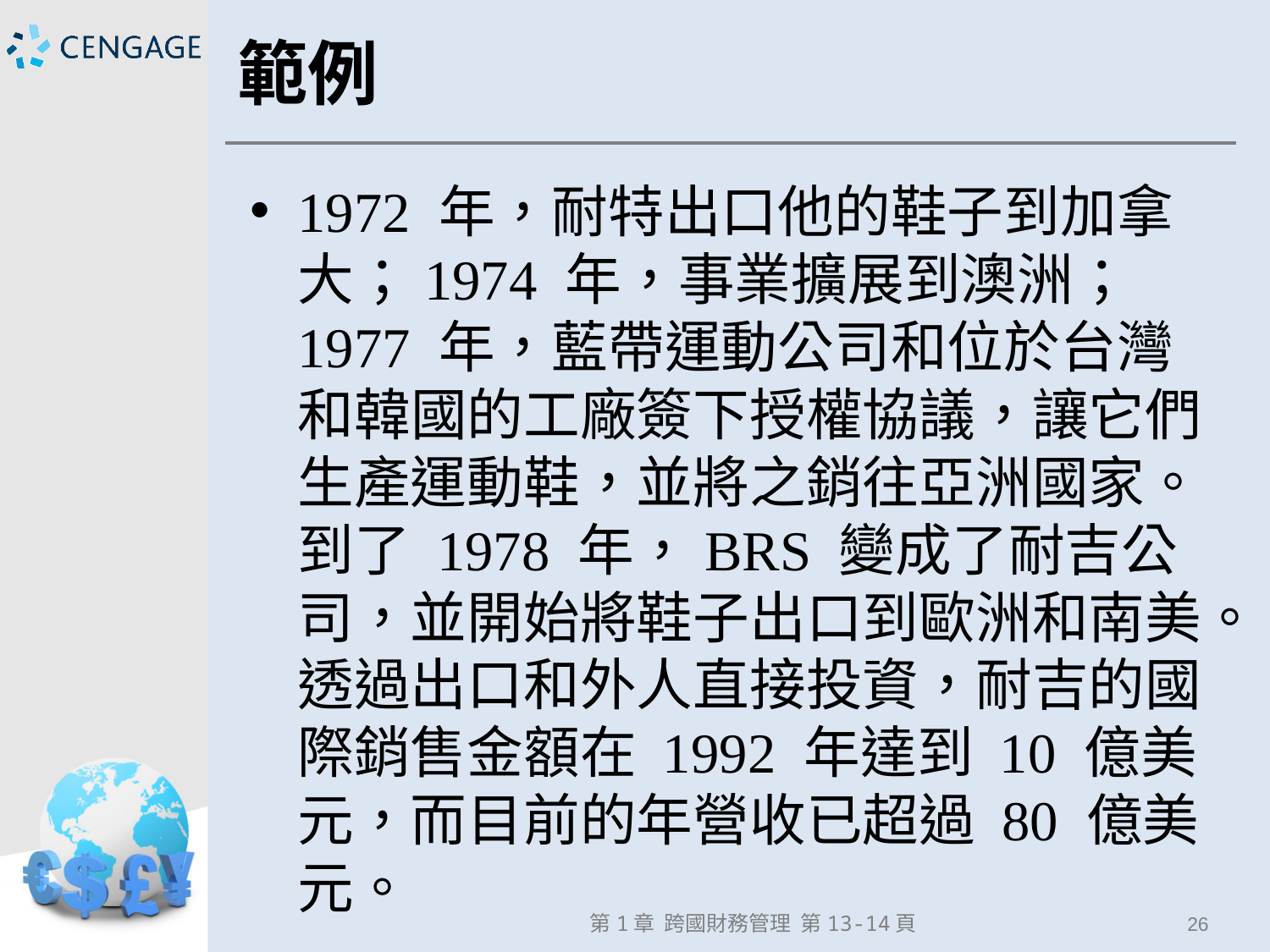

# 範例
1972 年，耐特出口他的鞋子到加拿大；1974 年，事業擴展到澳洲；1977 年，藍帶運動公司和位於台灣和韓國的工廠簽下授權協議，讓它們生產運動鞋，並將之銷往亞洲國家。到了 1978 年，BRS 變成了耐吉公司，並開始將鞋子出口到歐洲和南美。透過出口和外人直接投資，耐吉的國際銷售金額在 1992 年達到 10 億美元，而目前的年營收已超過 80 億美元。
第1章  跨國財務管理  第13-14頁
26